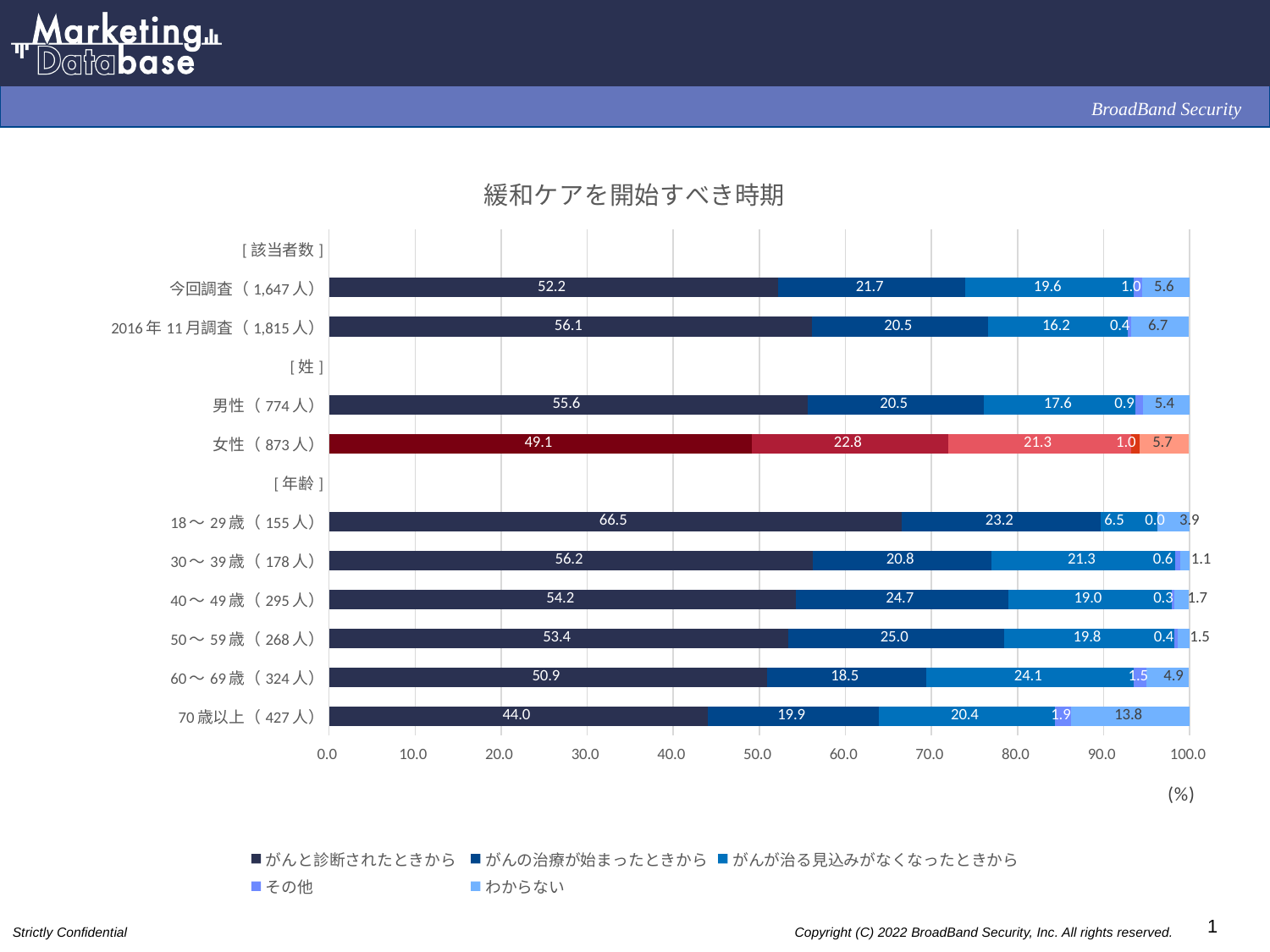

### Chart: 緩和ケアを開始すべき時期

| Category | がんと診断されたときから  | がんの治療が始まったときから | がんが治る見込みがなくなったときから | その他 | わからない |
|---|---|---|---|---|---|
| [該当者数] | None | None | None | None | None |
| 今回調査（1,647人） | 52.2 | 21.7 | 19.6 | 1.0 | 5.6 |
| 2016年11月調査（1,815人） | 56.1 | 20.5 | 16.2 | 0.4 | 6.7 |
| [姓] | None | None | None | None | None |
| 男性（774人） | 55.6 | 20.5 | 17.6 | 0.9 | 5.4 |
| 女性（873人） | 49.1 | 22.8 | 21.3 | 1.0 | 5.7 |
| [年齢] | None | None | None | None | None |
| 18～29歳（155人） | 66.5 | 23.2 | 6.5 | 0.0 | 3.9 |
| 30～39歳（178人） | 56.2 | 20.8 | 21.3 | 0.6 | 1.1 |
| 40～49歳（295人） | 54.2 | 24.7 | 19.0 | 0.3 | 1.7 |
| 50～59歳（268人） | 53.4 | 25.0 | 19.8 | 0.4 | 1.5 |
| 60～69歳（324人） | 50.9 | 18.5 | 24.1 | 1.5 | 4.9 |
| 70歳以上（427人） | 44.0 | 19.9 | 20.4 | 1.9 | 13.8 |